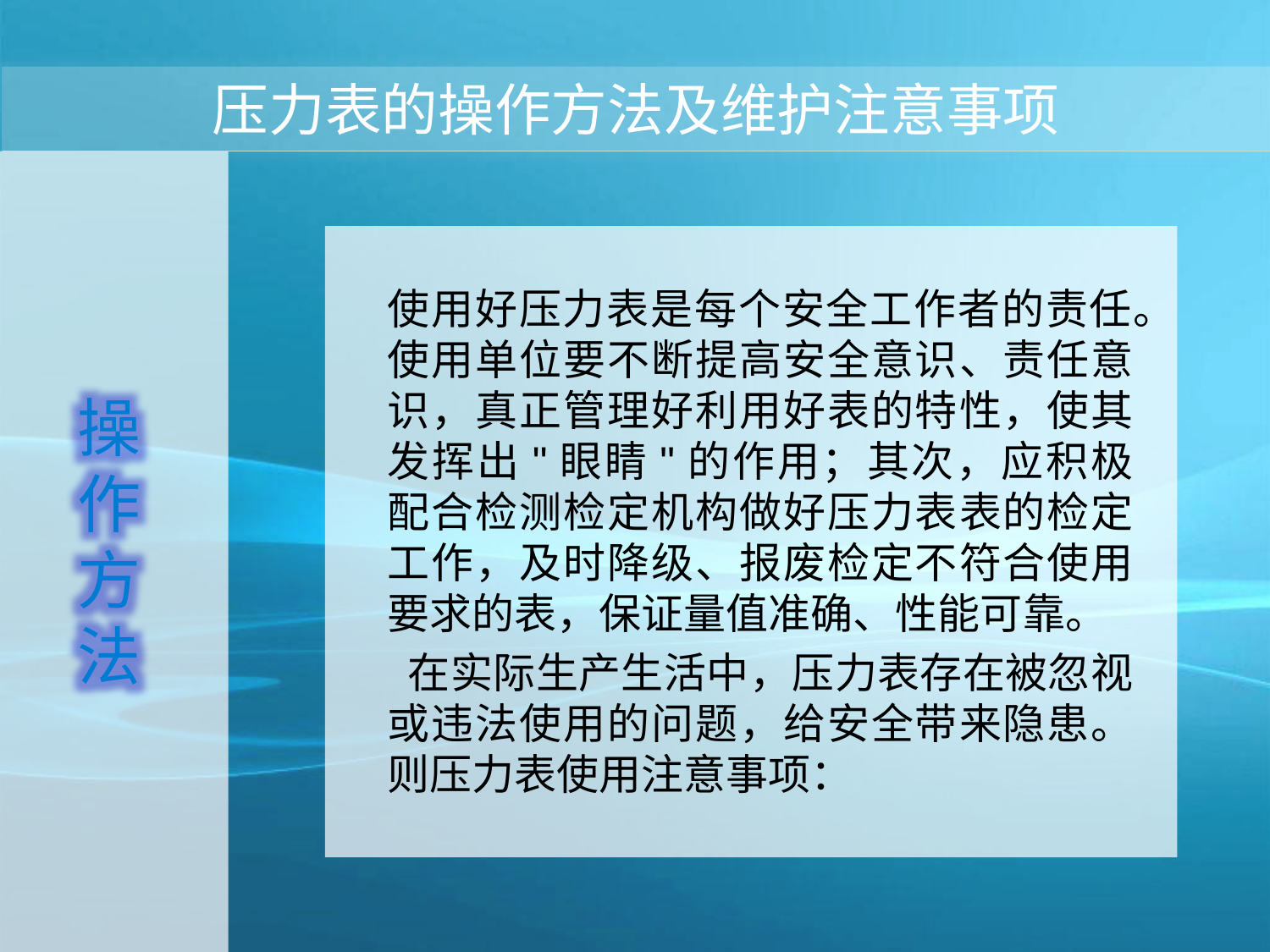

# 压力表的操作方法及维护注意事项

使用好压力表是每个安全工作者的责任。使用单位要不断提高安全意识、责任意识，真正管理好利用好表的特性，使其发挥出"眼睛"的作用；其次，应积极配合检测检定机构做好压力表表的检定工作，及时降级、报废检定不符合使用要求的表，保证量值准确、性能可靠。
 在实际生产生活中，压力表存在被忽视或违法使用的问题，给安全带来隐患。则压力表使用注意事项：
操作方法